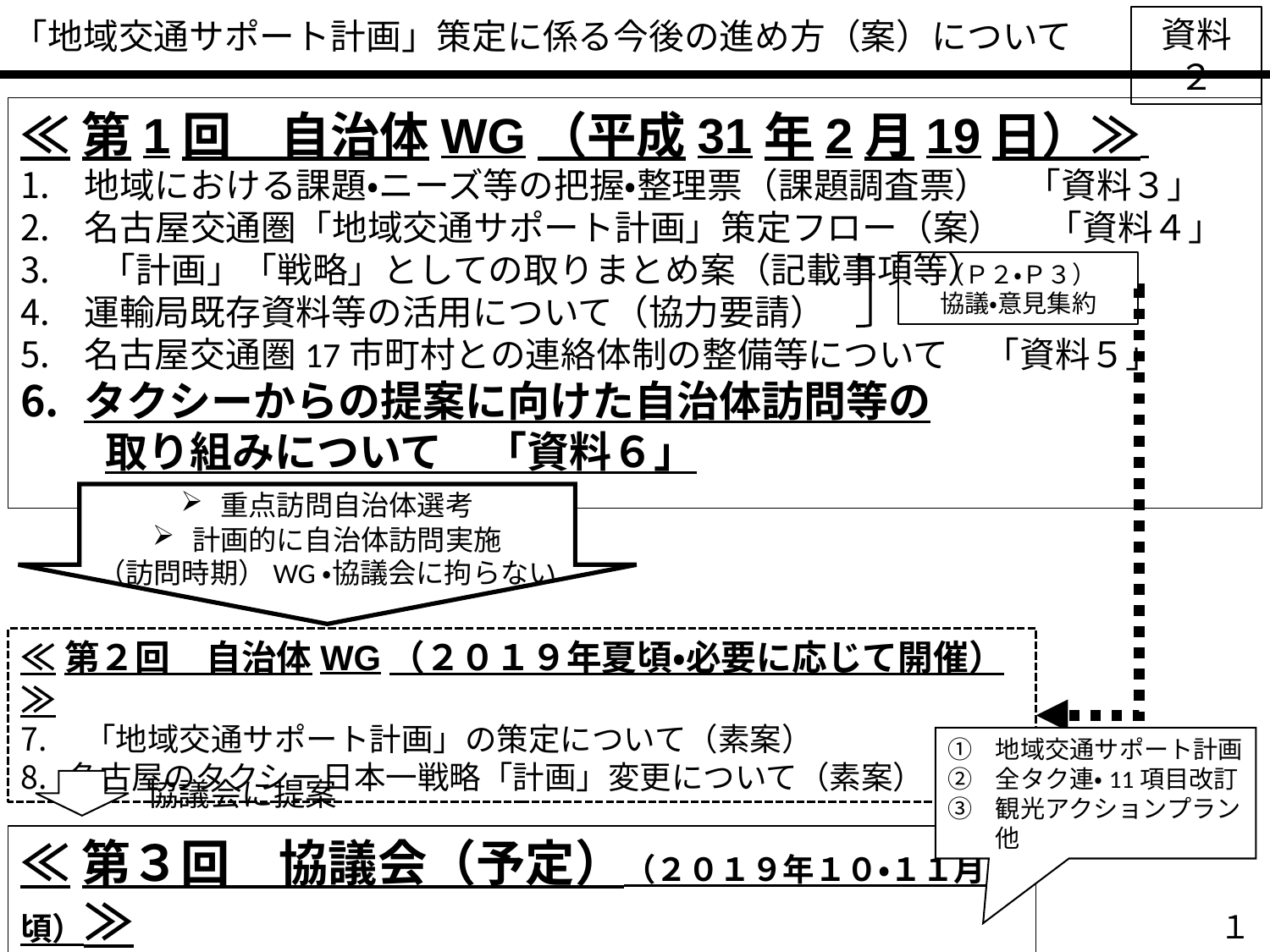

資料２
「地域交通サポート計画」策定に係る今後の進め方（案）について
≪第1回　自治体WG（平成31年2月19日）≫
地域における課題・ニーズ等の把握・整理票（課題調査票）　「資料３」
 名古屋交通圏「地域交通サポート計画」策定フロー（案） 　「資料４」
 「計画」「戦略」としての取りまとめ案（記載事項等）
運輸局既存資料等の活用について（協力要請）
名古屋交通圏17市町村との連絡体制の整備等について　「資料５」
タクシーからの提案に向けた自治体訪問等の
　　取り組みについて　「資料６」

（Ｐ２・Ｐ３）
協議・意見集約

重点訪問自治体選考
計画的に自治体訪問実施
（訪問時期）WG・協議会に拘らない
≪第２回　自治体WG（２０１９年夏頃・必要に応じて開催）≫
「地域交通サポート計画」の策定について（素案）
名古屋のタクシー日本一戦略「計画」変更について（素案）
地域交通サポート計画
全タク連・11項目改訂
観光アクションプラン他
協議会に提案

≪第３回　協議会（予定）（２０１９年１０・１１月頃）≫
「地域交通サポート計画」の策定（案）　及び　戦略の変更（案）
１